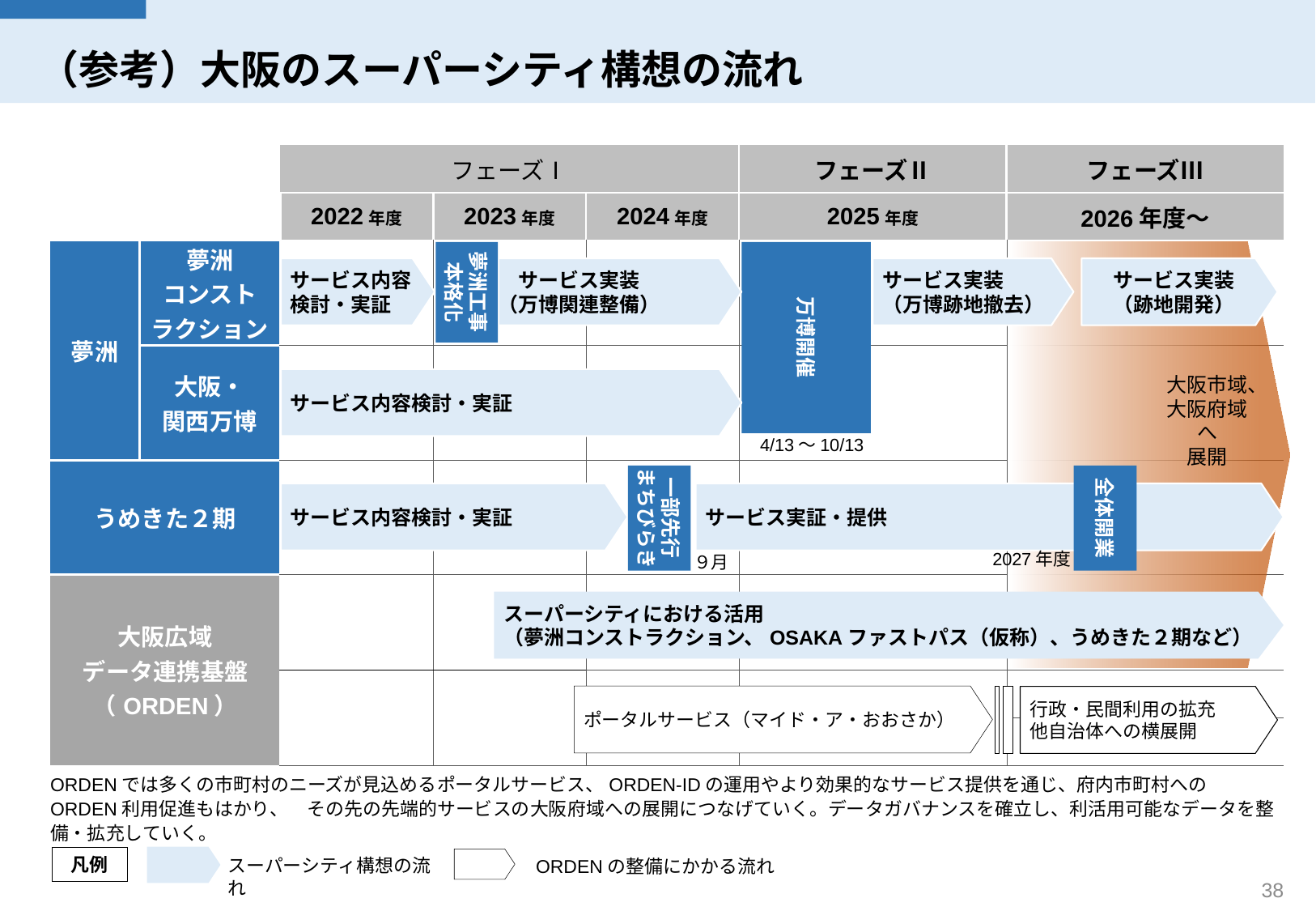

# （参考）大阪のスーパーシティ構想の流れ

|  |  | フェーズⅠ |  |  | フェーズⅡ | フェーズⅢ |
| --- | --- | --- | --- | --- | --- | --- |
|  |  | 2022年度 | 2023年度 | 2024年度 | 2025年度 | 2026年度～ |
| 夢洲 | 夢洲 コンスト ラクション |  |  |  |  |  |
|  | 大阪・ 関西万博 |  |  |  |  |  |
| うめきた２期 |  |  |  |  |  |  |
| 大阪広域 データ連携基盤 （ORDEN） |  |  |  |  |  |  |
|  |  |  |  |  |  |  |
|  |  |  |  |  |  |  |
|  |  |  |  |  |  |  |
万博開催

夢洲工事
本格化
サービス内容検討・実証
　サービス実装
（万博関連整備）
サービス実装
（万博跡地撤去）
サービス実装
（跡地開発）
サービス内容検討・実証
大阪市域、
大阪府域へ
展開
　4/13～10/13
一部先行
まちびらき
全体開業
サービス内容検討・実証
サービス実証・提供
2027年度
９月
スーパーシティにおける活用
（夢洲コンストラクション、OSAKAファストパス（仮称）、うめきた２期など）
ポータルサービス（マイド・ア・おおさか）

行政・民間利用の拡充
他自治体への横展開
ORDENでは多くの市町村のニーズが見込めるポータルサービス、ORDEN-IDの運用やより効果的なサービス提供を通じ、府内市町村へのORDEN利用促進もはかり、　その先の先端的サービスの大阪府域への展開につなげていく。データガバナンスを確立し、利活用可能なデータを整備・拡充していく。

凡例
スーパーシティ構想の流れ
ORDENの整備にかかる流れ

38